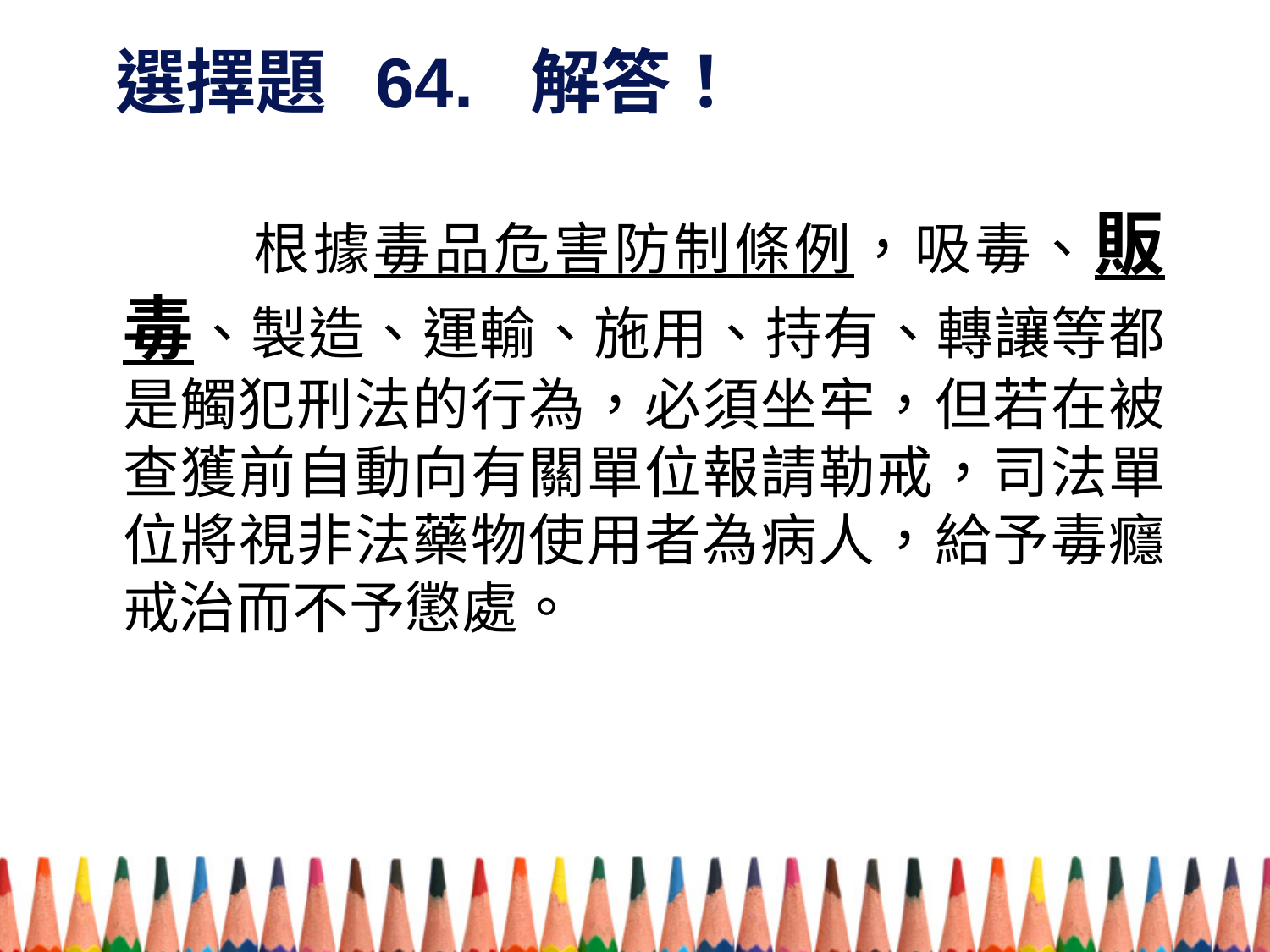

# 選擇題  64.  解答！
       根據毒品危害防制條例，吸毒、販毒、製造、運輸、施用、持有、轉讓等都是觸犯刑法的行為，必須坐牢，但若在被查獲前自動向有關單位報請勒戒，司法單位將視非法藥物使用者為病人，給予毒癮戒治而不予懲處。